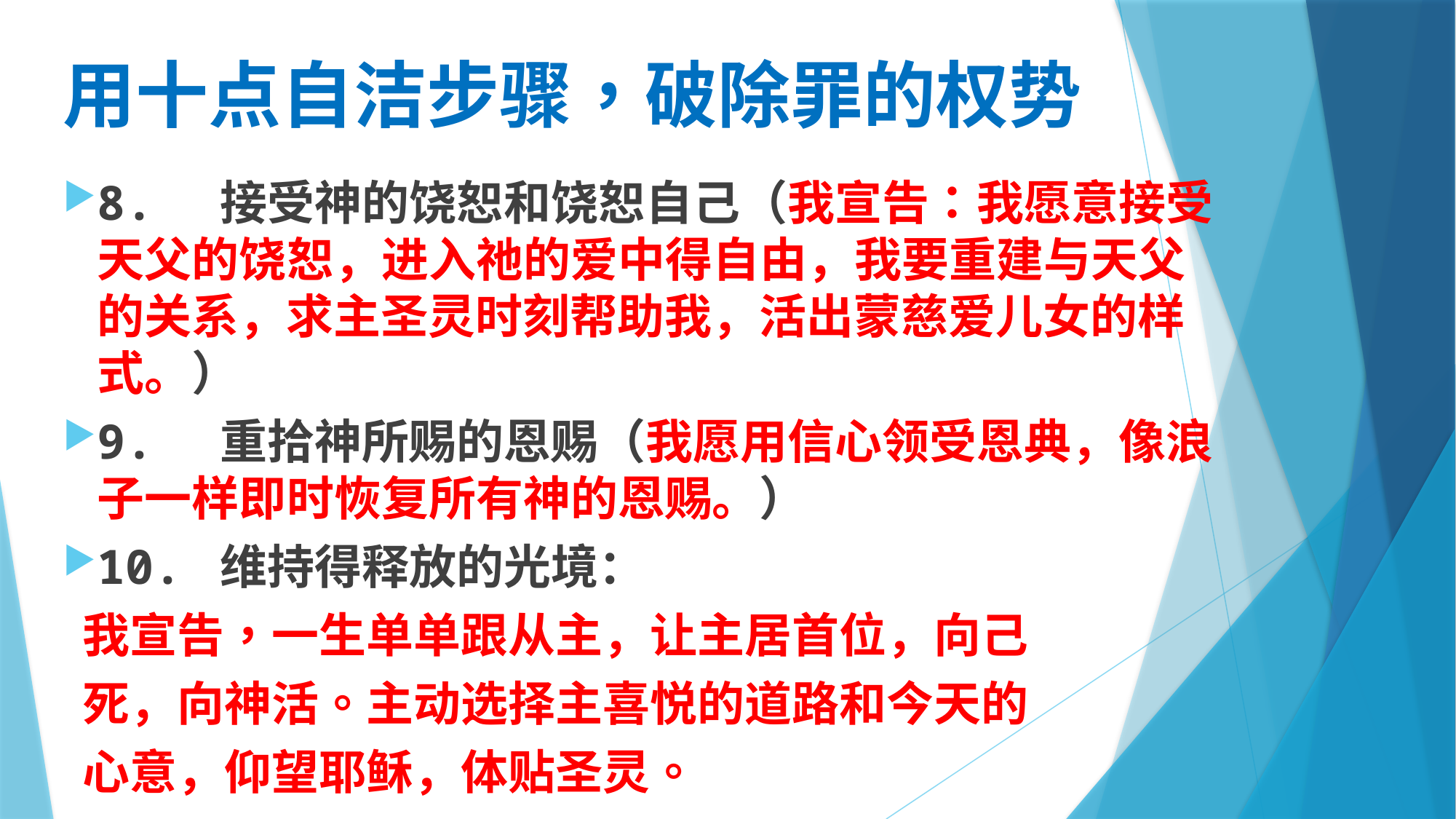

# 用十点自洁步骤，破除罪的权势
8.  接受神的饶恕和饶恕自己（我宣告：我愿意接受天父的饶恕，进入祂的爱中得自由，我要重建与天父的关系，求主圣灵时刻帮助我，活出蒙慈爱儿女的样式。）
9.  重拾神所赐的恩赐（我愿用信心领受恩典，像浪子一样即时恢复所有神的恩赐。）
10. 维持得释放的光境：
 我宣告，一生单单跟从主，让主居首位，向己
 死，向神活。主动选择主喜悦的道路和今天的
 心意，仰望耶稣，体贴圣灵。